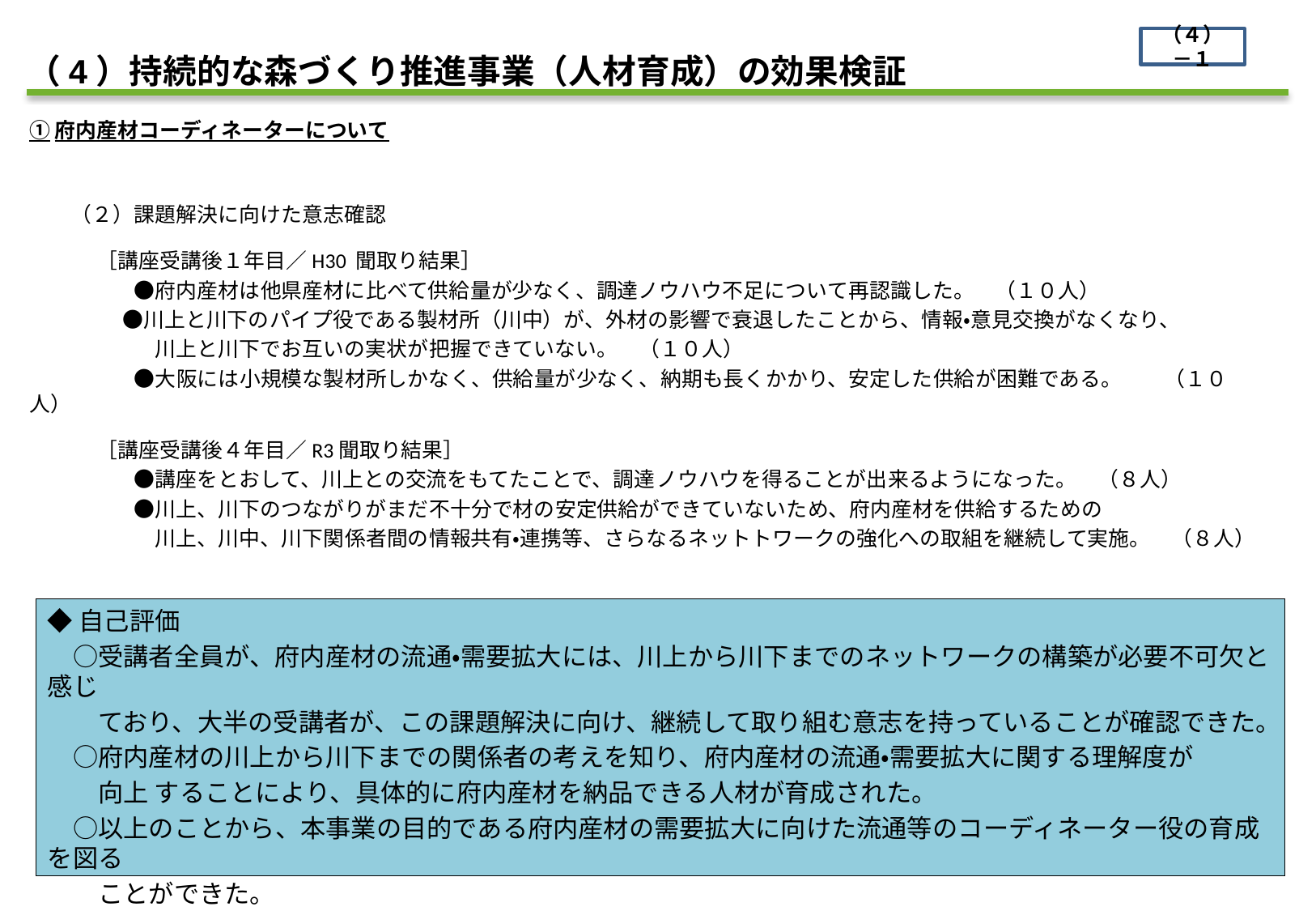

（４）－１
（4）持続的な森づくり推進事業（人材育成）の効果検証
①府内産材コーディネーターについて

　　（２）課題解決に向けた意志確認

　 　　［講座受講後１年目／H30 聞取り結果］
　　　　　●府内産材は他県産材に比べて供給量が少なく、調達ノウハウ不足について再認識した。　（１０人）
　　  　　●川上と川下のパイプ役である製材所（川中）が、外材の影響で衰退したことから、情報・意見交換がなくなり、
　　　　　　川上と川下でお互いの実状が把握できていない。　（１０人）
　　　　　●大阪には小規模な製材所しかなく、供給量が少なく、納期も長くかかり、安定した供給が困難である。　　（１０人）

　　　 ［講座受講後４年目／R3聞取り結果］
　　　　　●講座をとおして、川上との交流をもてたことで、調達ノウハウを得ることが出来るようになった。　（８人）
　　　　　●川上、川下のつながりがまだ不十分で材の安定供給ができていないため、府内産材を供給するための
　　　　　　川上、川中、川下関係者間の情報共有・連携等、さらなるネットトワークの強化への取組を継続して実施。　（８人）
◆自己評価
　○受講者全員が、府内産材の流通・需要拡大には、川上から川下までのネットワークの構築が必要不可欠と感じ
　　ており、大半の受講者が、この課題解決に向け、継続して取り組む意志を持っていることが確認できた。
　○府内産材の川上から川下までの関係者の考えを知り、府内産材の流通・需要拡大に関する理解度が
　　向上 することにより、具体的に府内産材を納品できる人材が育成された。
　○以上のことから、本事業の目的である府内産材の需要拡大に向けた流通等のコーディネーター役の育成を図る
　　ことができた。